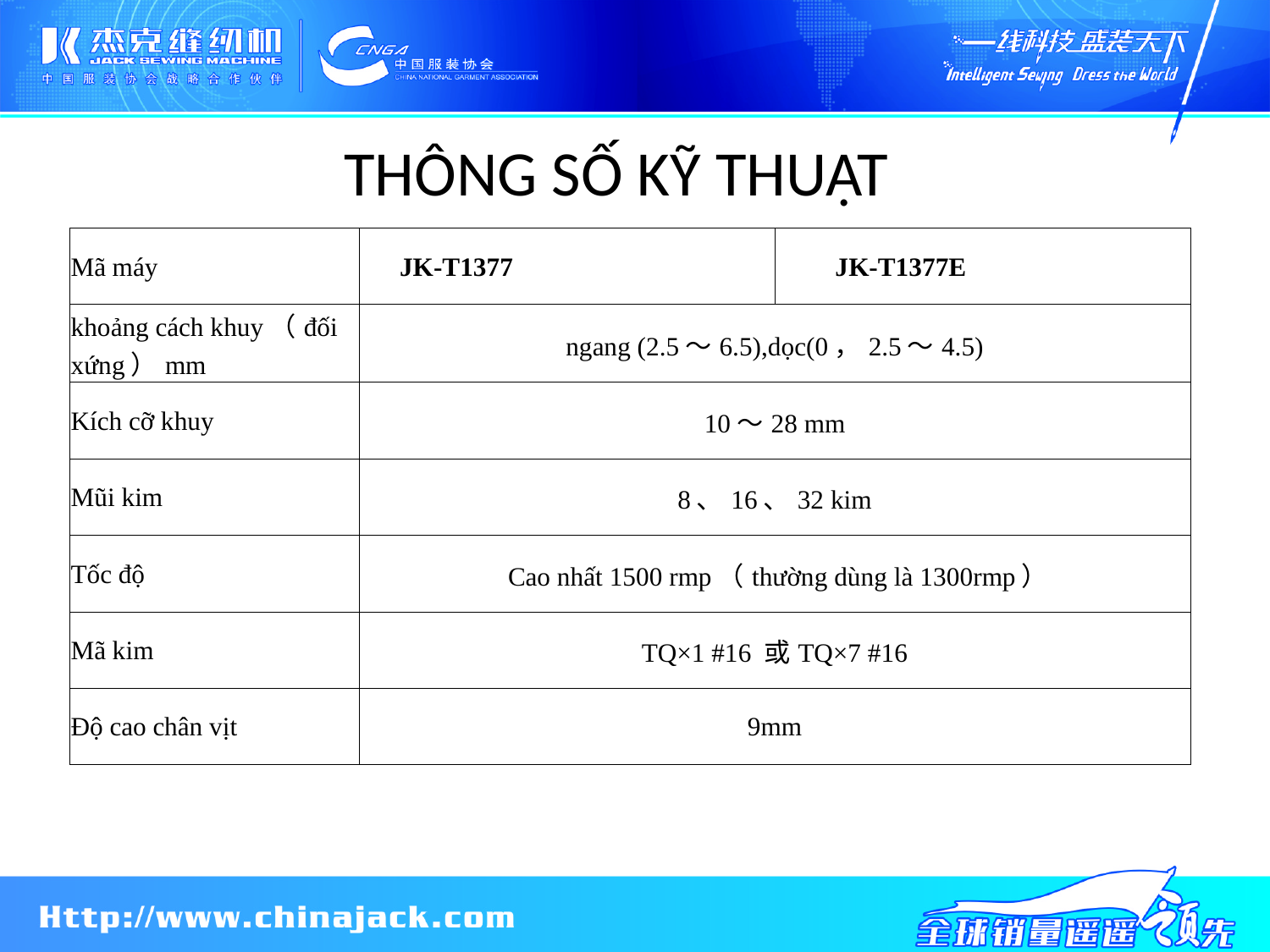

# THÔNG SỐ KỸ THUẬT
| Mã máy | JK-T1377 | JK-T1377E |
| --- | --- | --- |
| khoảng cách khuy（đối xứng）mm | ngang (2.5～6.5),dọc(0，2.5～4.5) |  |
| Kích cỡ khuy | 10～28 mm |  |
| Mũi kim | 8、16、32 kim |  |
| Tốc độ | Cao nhất 1500 rmp（thường dùng là 1300rmp） |  |
| Mã kim | TQ×1 #16 或TQ×7 #16 |  |
| Độ cao chân vịt | 9mm |  |